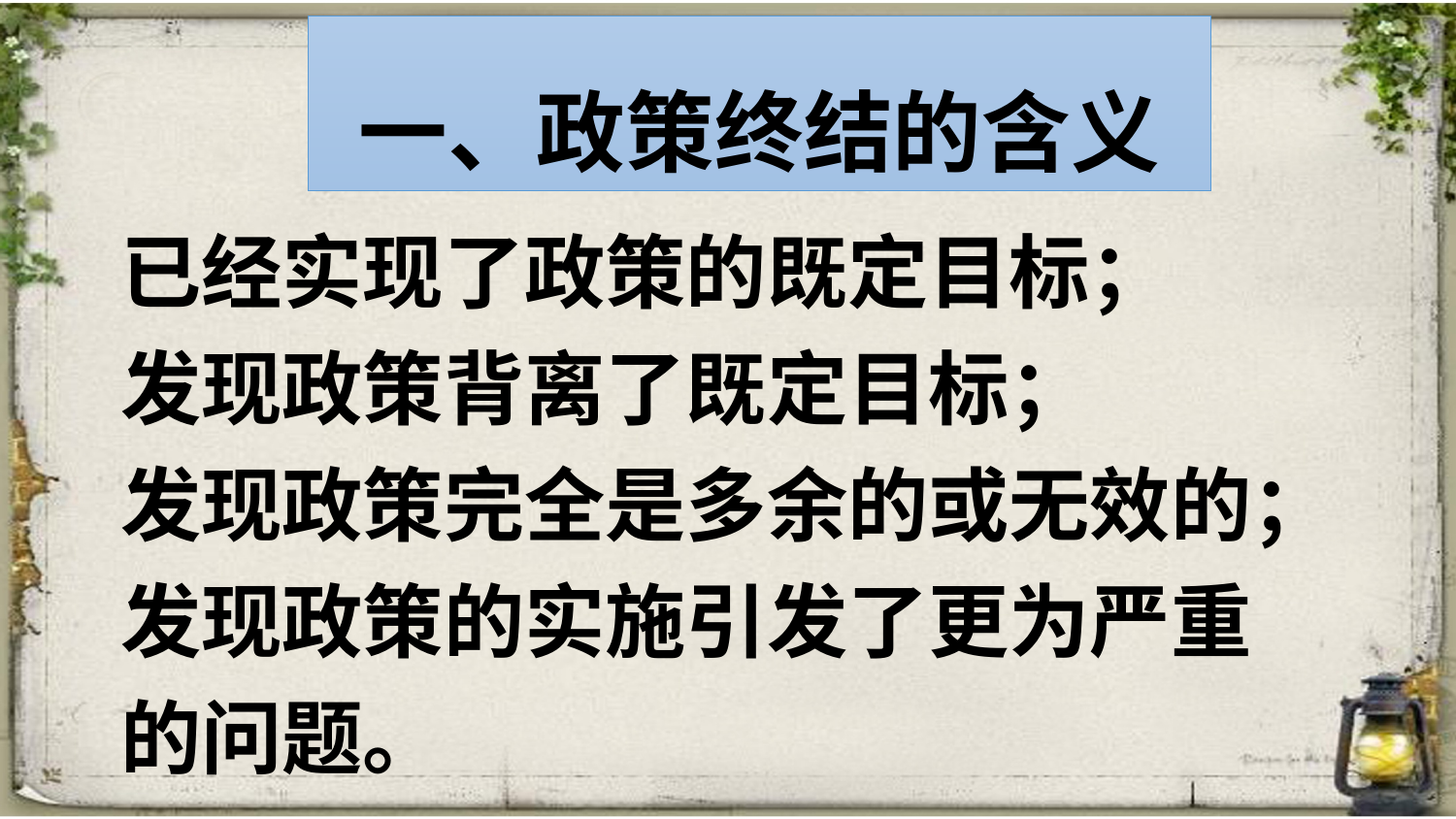

一、政策终结的含义
已经实现了政策的既定目标；
发现政策背离了既定目标；
发现政策完全是多余的或无效的；
发现政策的实施引发了更为严重的问题。